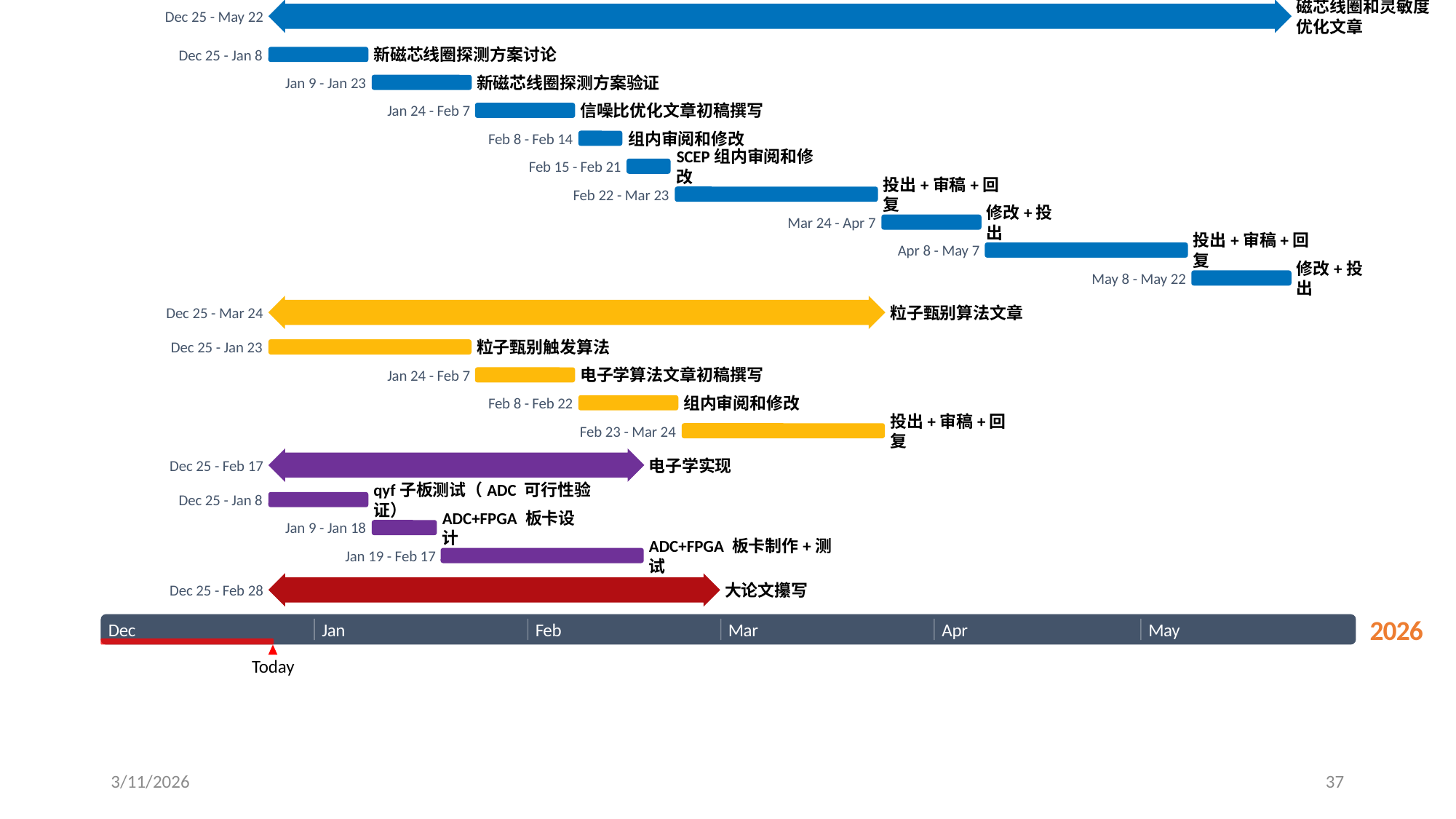

106.4 days
10.4 days
10.4 days
20.7 days
10.4 days
21.4 days
10.4 days
63.4 days
21.4 days
21.4 days
38.4 days
10.4 days
21.4 days
46.7 days
5.7 days
10 days
10 days
10 days
5 days
5 days
磁芯线圈和灵敏度优化文章

2025
Dec 25 - May 22

新磁芯线圈探测方案讨论
Dec 25 - Jan 8

新磁芯线圈探测方案验证
Jan 9 - Jan 23

信噪比优化文章初稿撰写
Jan 24 - Feb 7

组内审阅和修改
Feb 8 - Feb 14

SCEP组内审阅和修改
Feb 15 - Feb 21

投出+审稿+回复
Feb 22 - Mar 23

修改+投出
Mar 24 - Apr 7

投出+审稿+回复
Apr 8 - May 7

修改+投出
May 8 - May 22

粒子甄别算法文章
Dec 25 - Mar 24
粒子甄别触发算法
Dec 25 - Jan 23

电子学算法文章初稿撰写
Jan 24 - Feb 7

组内审阅和修改
Feb 8 - Feb 22

投出+审稿+回复
Feb 23 - Mar 24

电子学实现
Dec 25 - Feb 17
qyf子板测试（ADC 可行性验证）
Dec 25 - Jan 8

ADC+FPGA 板卡设计
Jan 9 - Jan 18

ADC+FPGA 板卡制作+测试
Jan 19 - Feb 17

大论文攥写
Dec 25 - Feb 28
2026

Dec
Jan
Feb
Mar
Apr
May

Today
3/11/2026
37